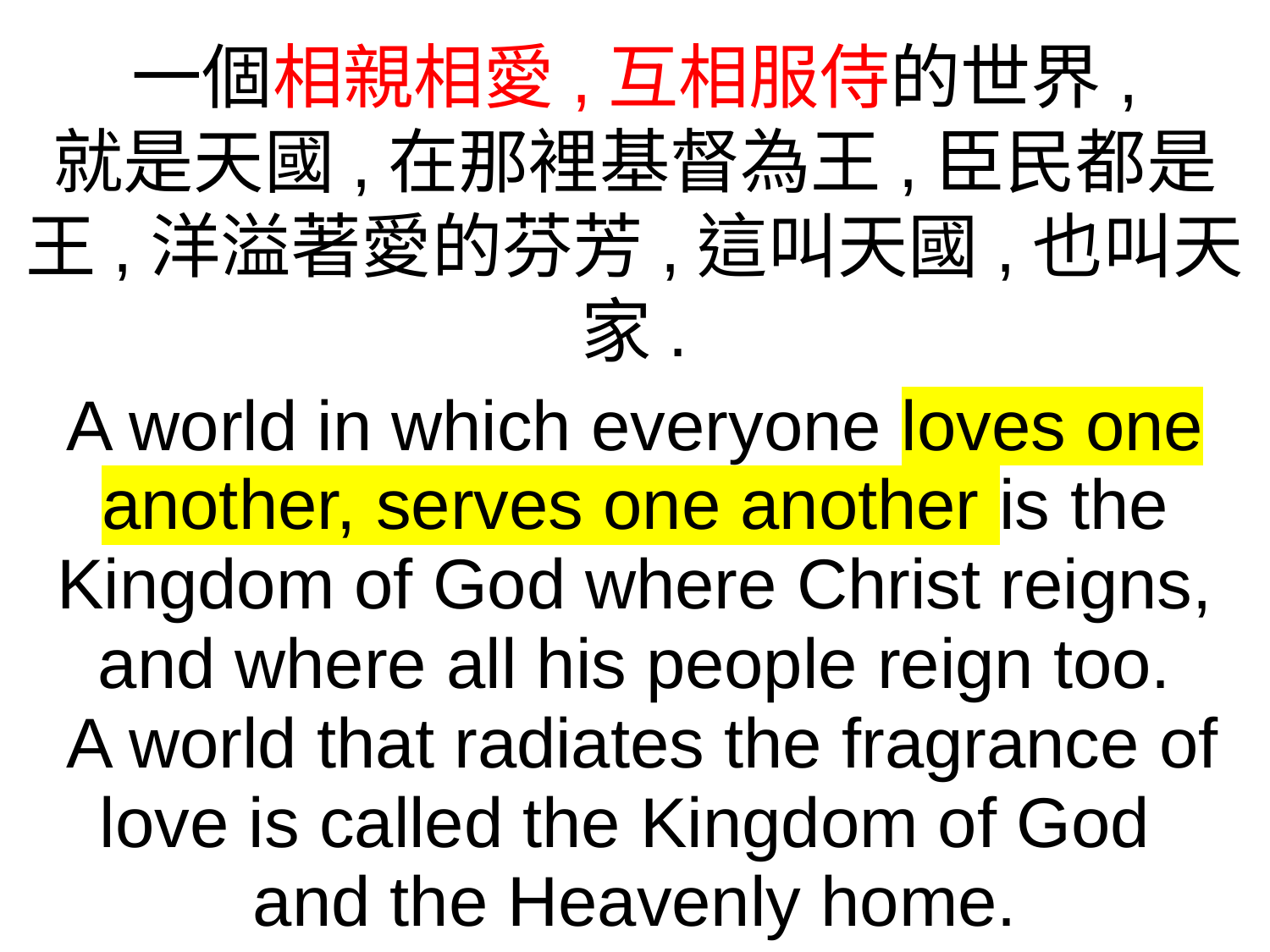

一個相親相愛,互相服侍的世界,
就是天國,在那裡基督為王,臣民都是王,洋溢著愛的芬芳,這叫天國,也叫天家.
A world in which everyone loves one another, serves one another is the Kingdom of God where Christ reigns, and where all his people reign too.
 A world that radiates the fragrance of love is called the Kingdom of God
and the Heavenly home.